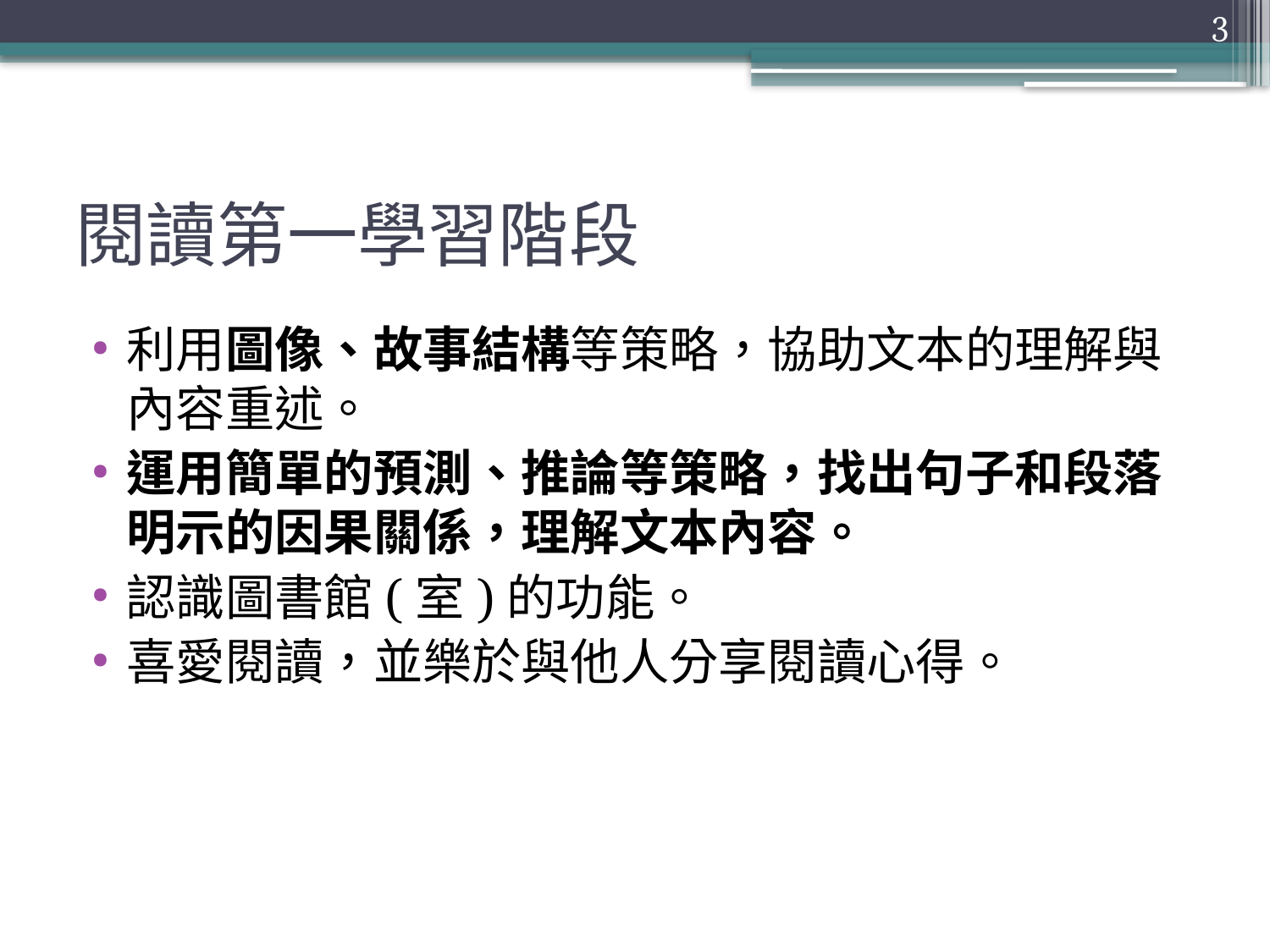

3

# 閱讀第一學習階段
利用圖像、故事結構等策略，協助文本的理解與內容重述。
運用簡單的預測、推論等策略，找出句子和段落明示的因果關係，理解文本內容。
認識圖書館(室)的功能。
喜愛閱讀，並樂於與他人分享閱讀心得。